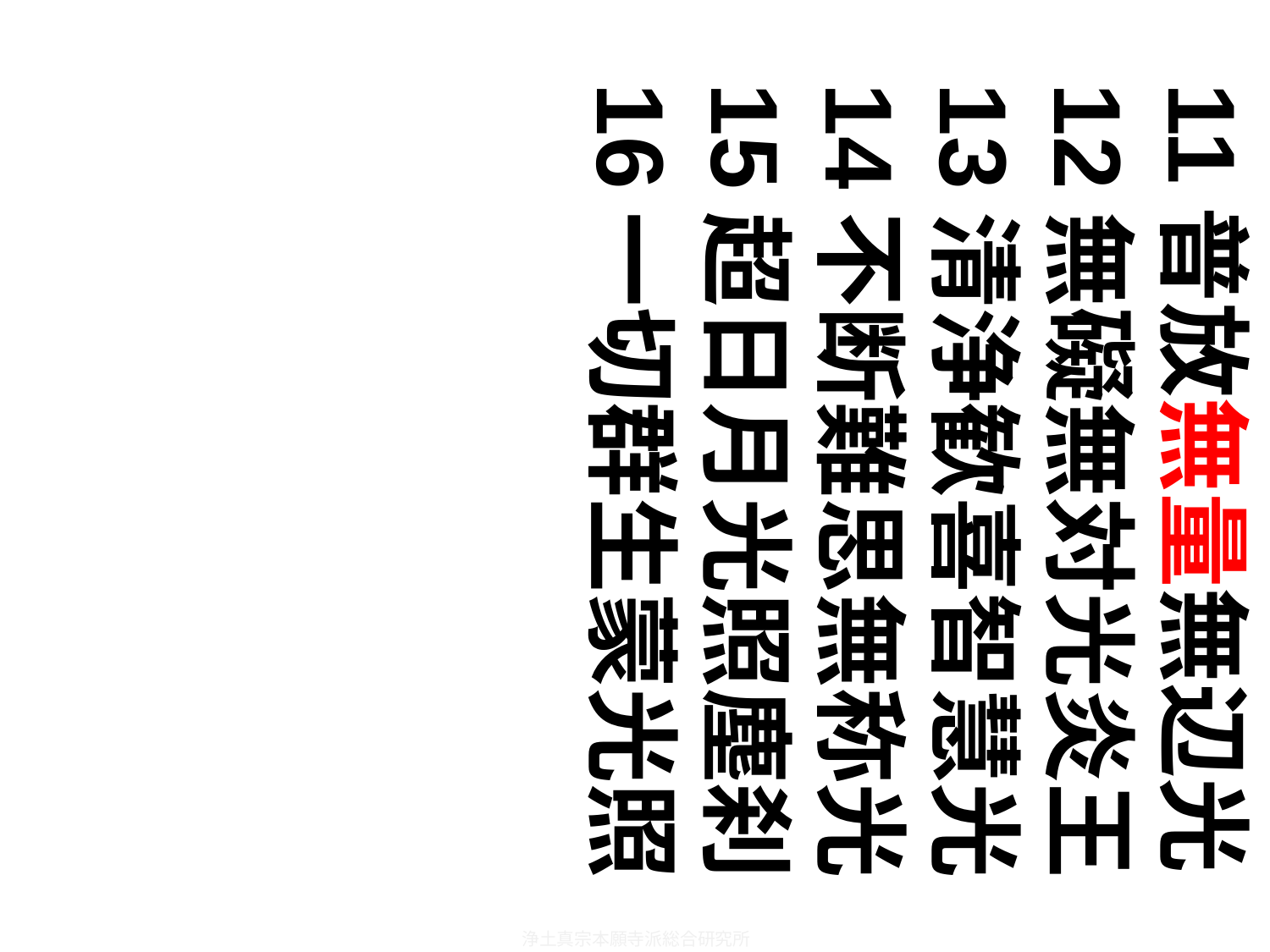

11普放無量無辺光
12無礙無対光炎王
13清浄歓喜智慧光
14不断難思無称光
15超日月光照塵刹
16一切群生蒙光照